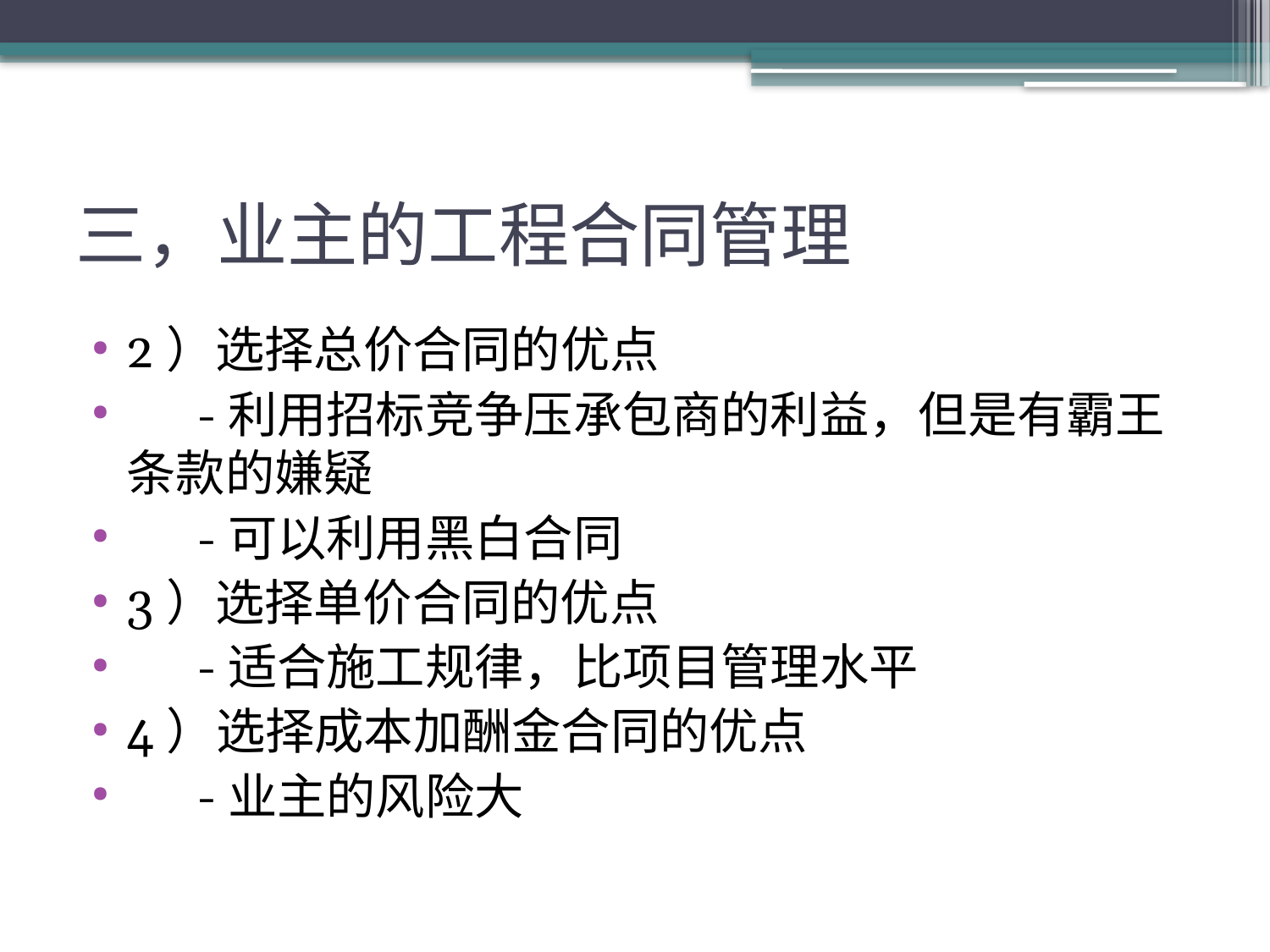

# 三，业主的工程合同管理
2）选择总价合同的优点
      -利用招标竞争压承包商的利益，但是有霸王条款的嫌疑
      -可以利用黑白合同
3）选择单价合同的优点
      -适合施工规律，比项目管理水平
4）选择成本加酬金合同的优点
      -业主的风险大